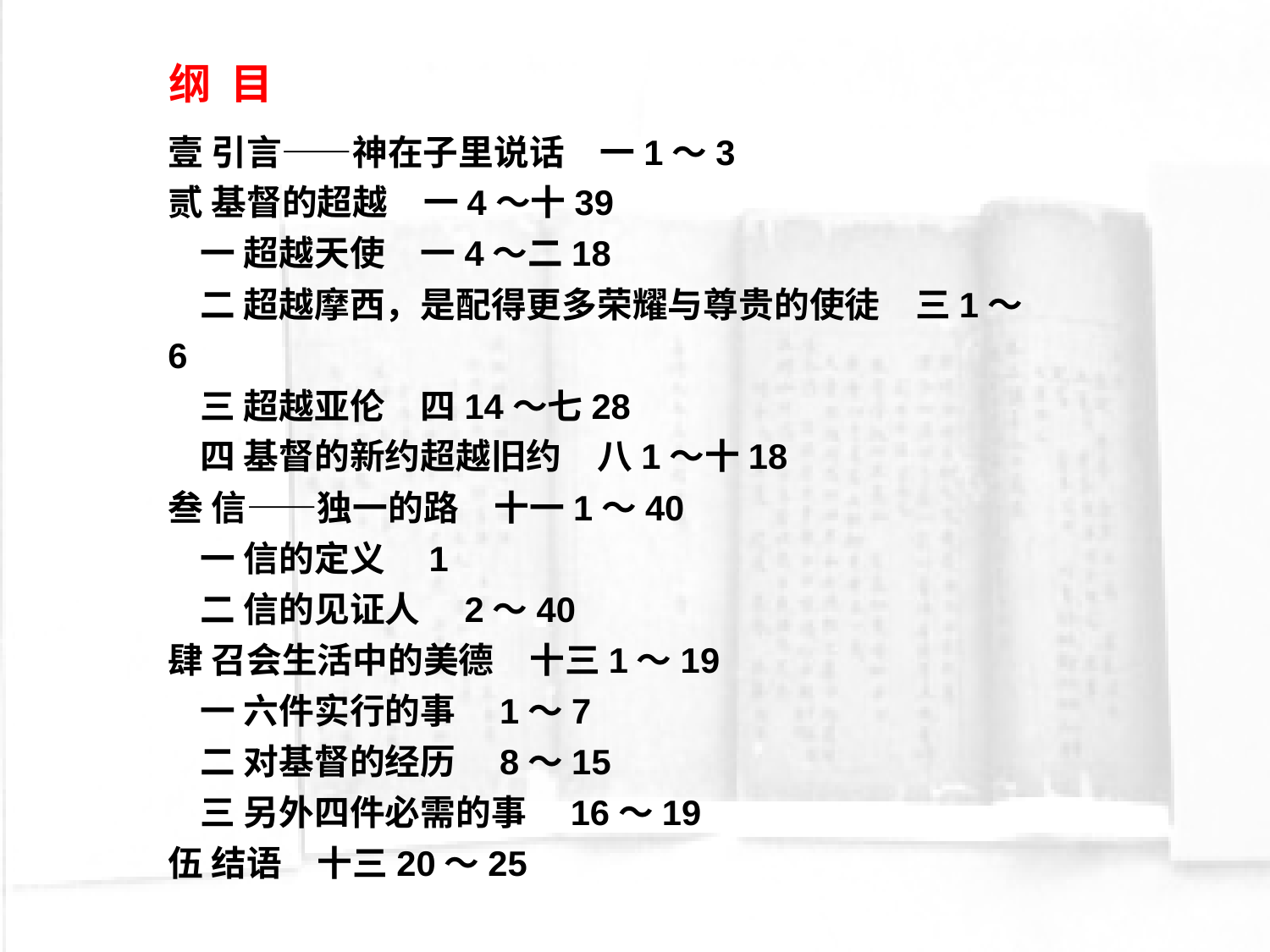

纲  目
壹 引言——神在子里说话　一1～3
贰 基督的超越　一4～十39
   一 超越天使　一4～二18
   二 超越摩西，是配得更多荣耀与尊贵的使徒　三1～6
   三 超越亚伦　四14～七28
   四 基督的新约超越旧约　八1～十18
叁 信——独一的路　十一1～40
   一 信的定义　1
   二 信的见证人　2～40
肆 召会生活中的美德　十三1～19
   一 六件实行的事　1～7
   二 对基督的经历　8～15
   三 另外四件必需的事　16～19
伍 结语　十三20～25